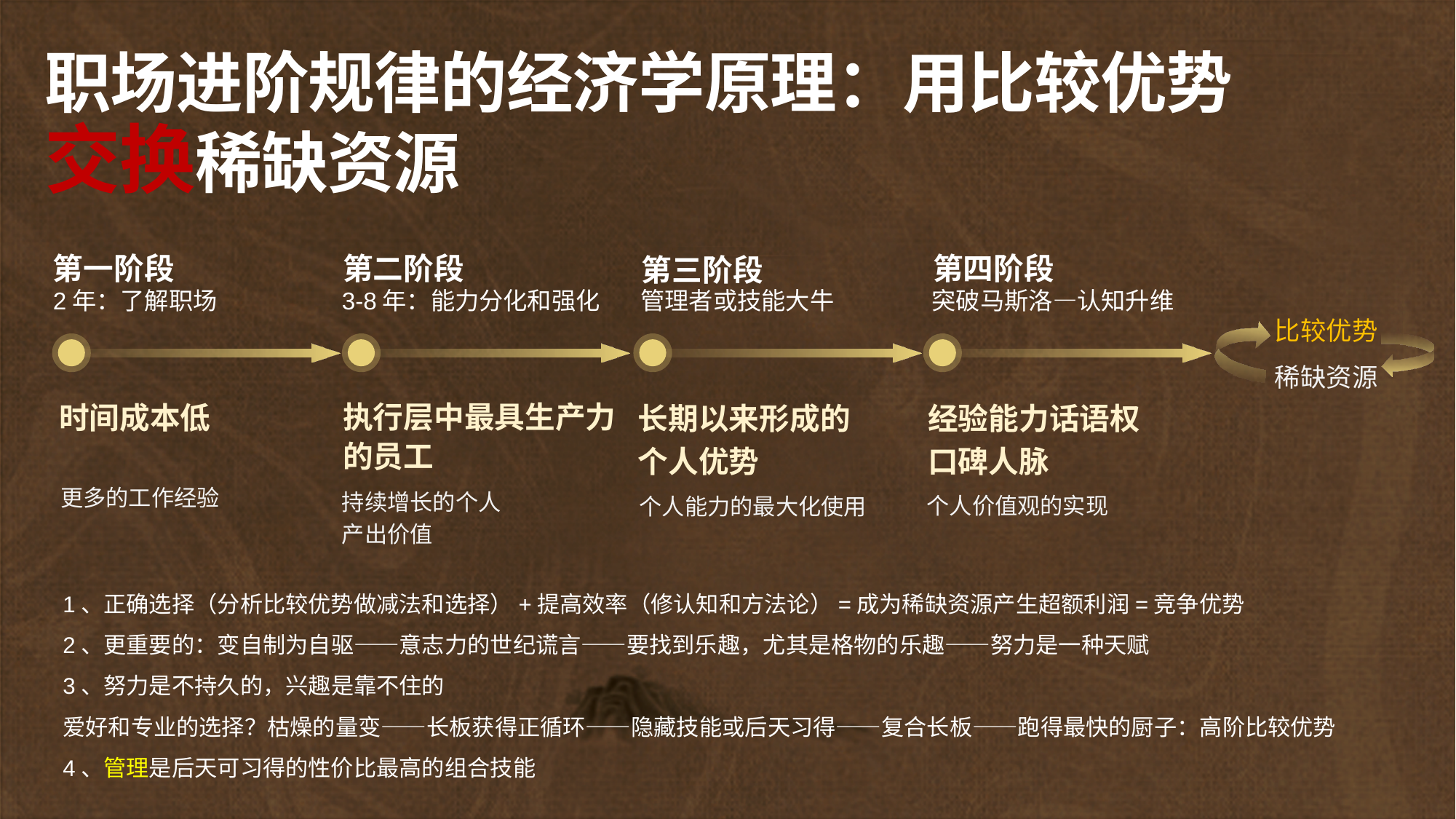

# 职场进阶规律的经济学原理：用比较优势 交换稀缺资源
第一阶段
第二阶段
第四阶段
第三阶段
2年：了解职场
3-8年：能力分化和强化
管理者或技能大牛
突破马斯洛—认知升维
比较优势
稀缺资源

时间成本低
长期以来形成的
个人优势
经验能力话语权
口碑人脉
执行层中最具生产力
的员工
更多的工作经验
持续增长的个人
产出价值
个人价值观的实现
个人能力的最大化使用
1、正确选择（分析比较优势做减法和选择）+提高效率（修认知和方法论）=成为稀缺资源产生超额利润=竞争优势
2、更重要的：变自制为自驱——意志力的世纪谎言——要找到乐趣，尤其是格物的乐趣——努力是一种天赋
3、努力是不持久的，兴趣是靠不住的
爱好和专业的选择？枯燥的量变——长板获得正循环——隐藏技能或后天习得——复合长板——跑得最快的厨子：高阶比较优势
4、管理是后天可习得的性价比最高的组合技能